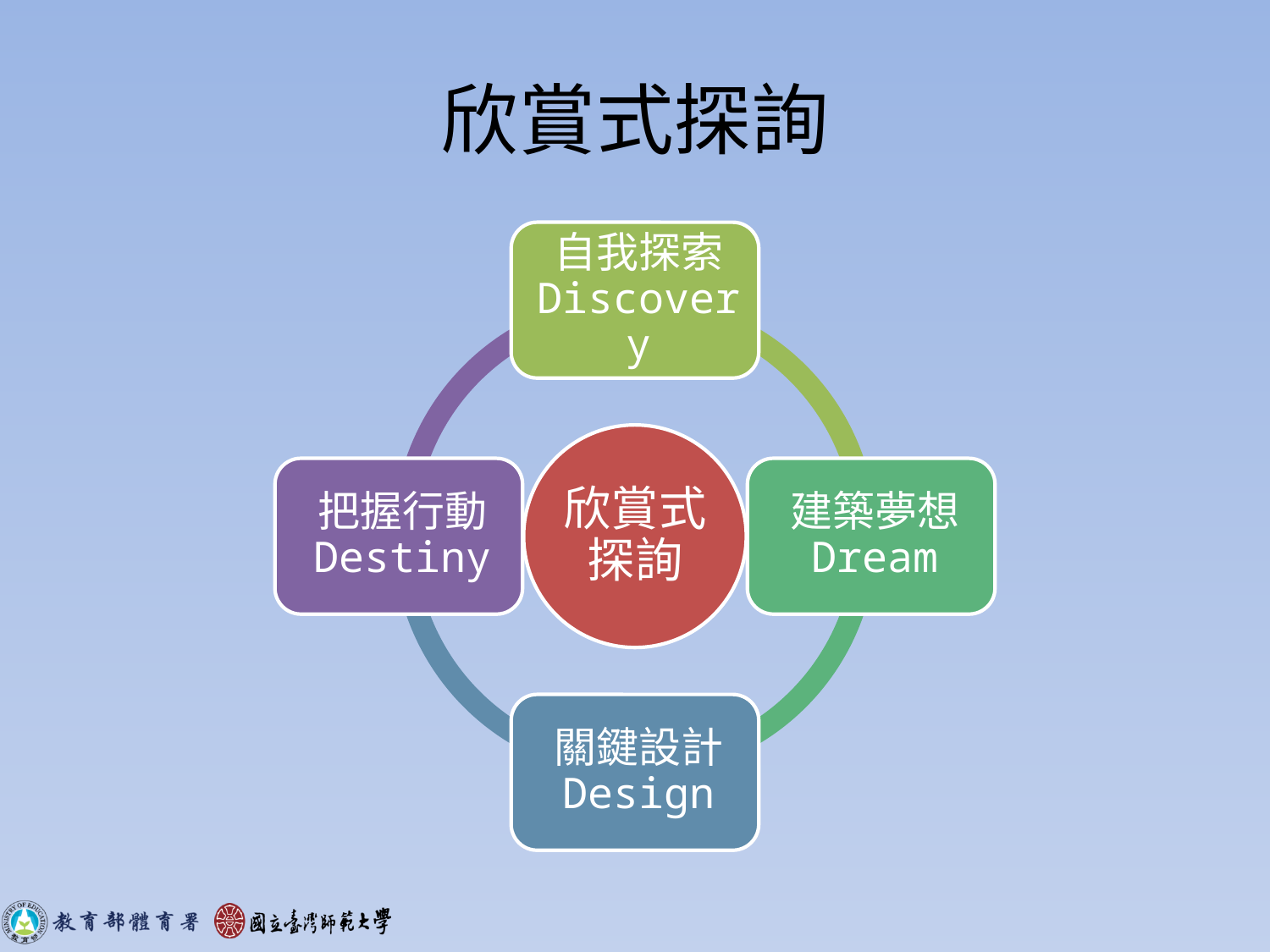

# 欣賞式探詢
欣賞式探詢
自我探索
Discovery
建築夢想
Dream
關鍵設計
Design
把握行動
Destiny